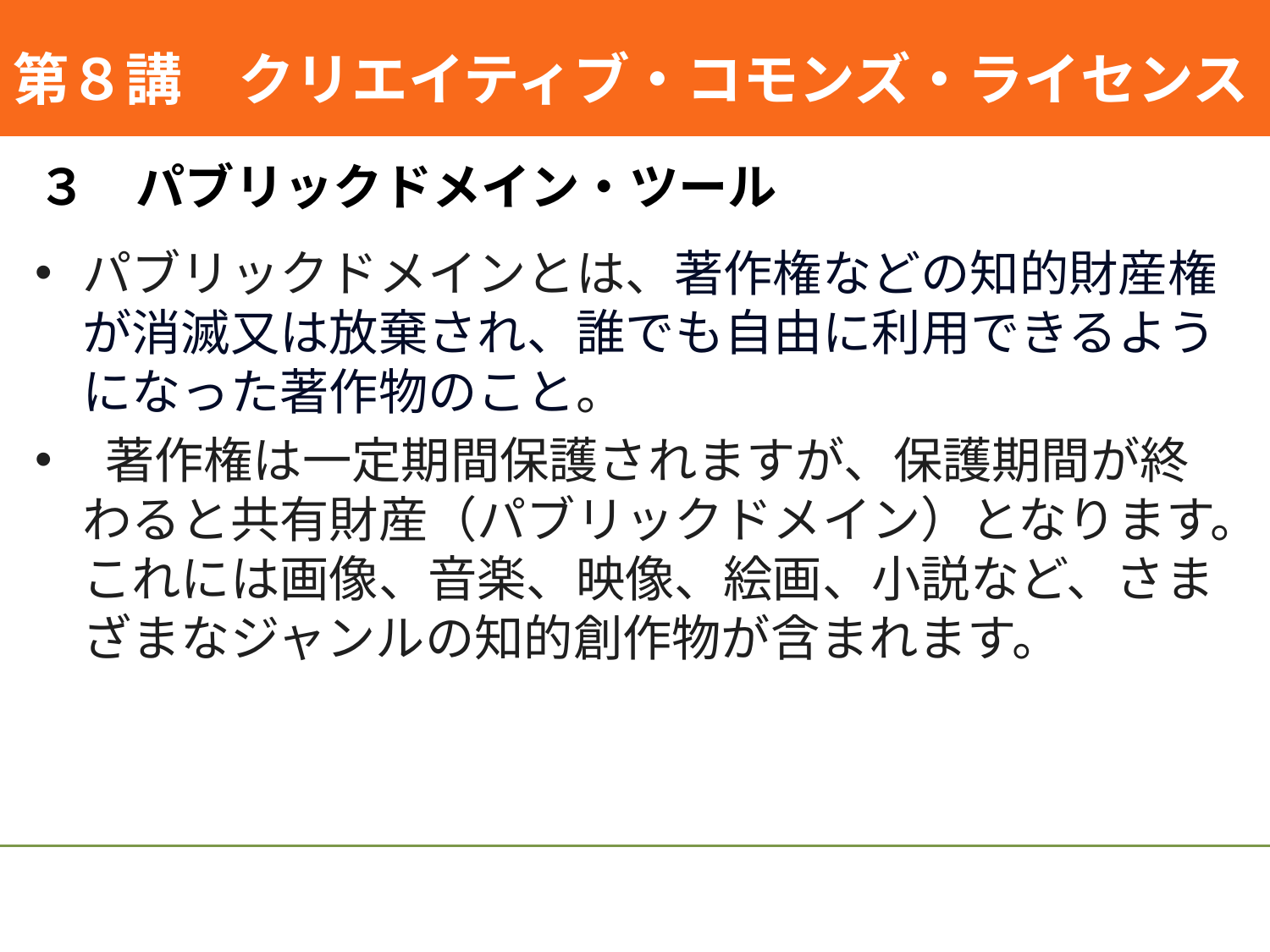

#
第８講　クリエイティブ・コモンズ・ライセンス
３　パブリックドメイン・ツール
パブリックドメインとは、著作権などの知的財産権が消滅又は放棄され、誰でも自由に利用できるようになった著作物のこと。
 著作権は一定期間保護されますが、保護期間が終わると共有財産（パブリックドメイン）となります。これには画像、音楽、映像、絵画、小説など、さまざまなジャンルの知的創作物が含まれます。